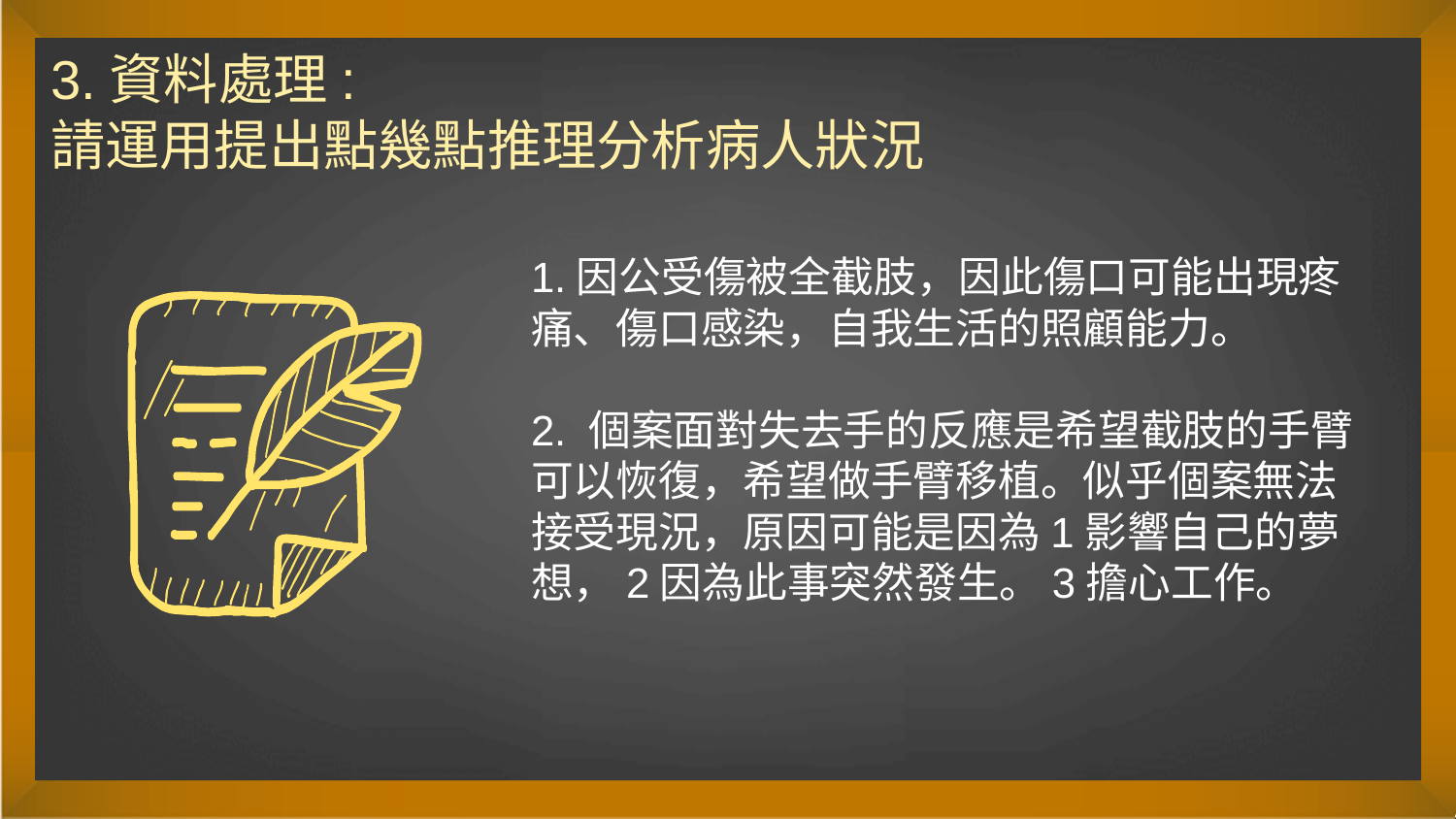

3.資料處理:
請運用提出點幾點推理分析病人狀況
1.因公受傷被全截肢，因此傷口可能出現疼痛、傷口感染，自我生活的照顧能力。

2. 個案面對失去手的反應是希望截肢的手臂可以恢復，希望做手臂移植。似乎個案無法接受現況，原因可能是因為1影響自己的夢想，2因為此事突然發生。3擔心工作。